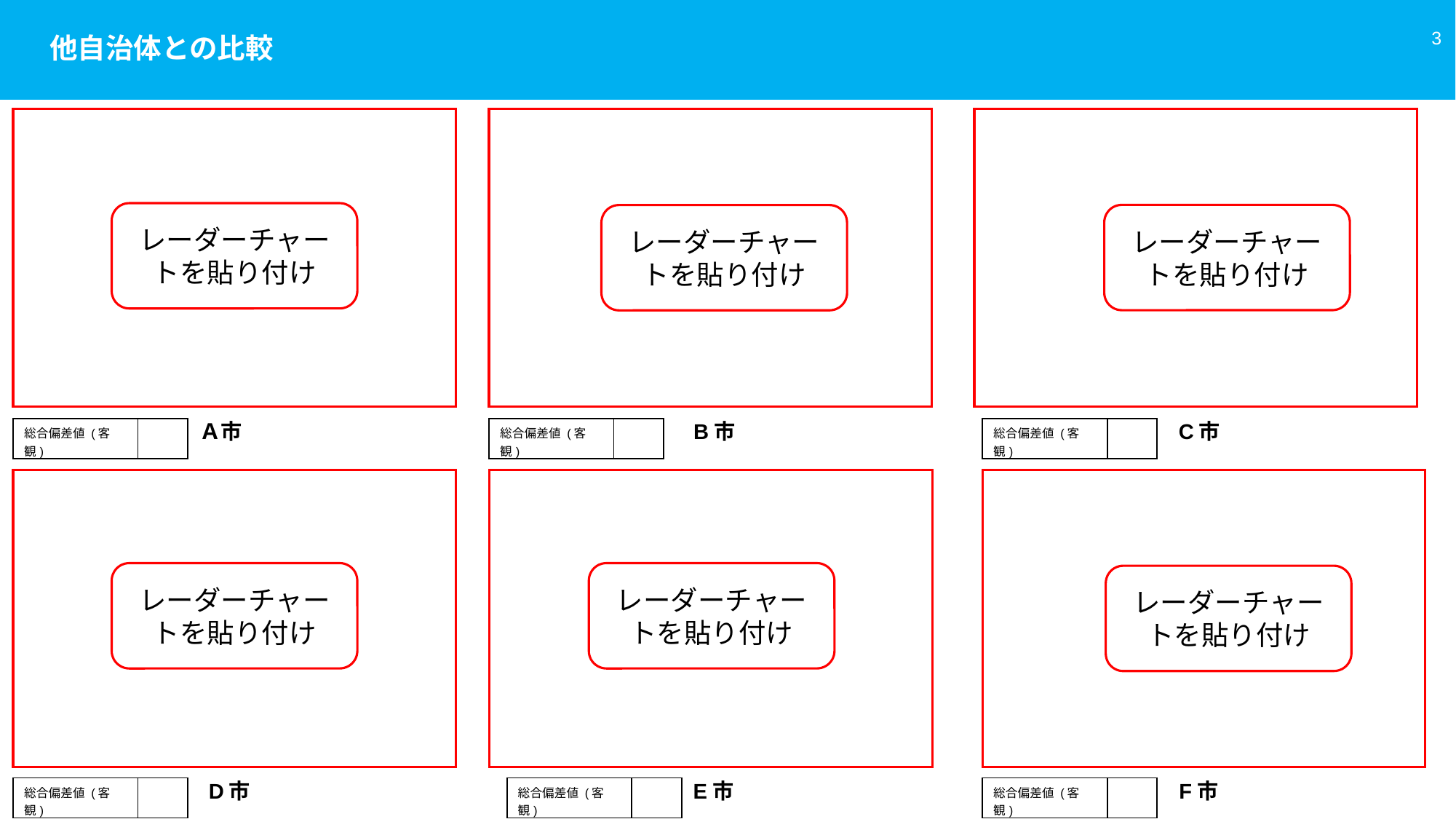

# 他自治体との比較

レーダーチャートを貼り付け
レーダーチャートを貼り付け
レーダーチャートを貼り付け
Ａ市
B市
C市
| 総合偏差値 (客観) |  |
| --- | --- |
| 総合偏差値 (客観) |  |
| --- | --- |
| 総合偏差値 (客観) |  |
| --- | --- |

レーダーチャートを貼り付け
レーダーチャートを貼り付け
レーダーチャートを貼り付け
D市
E市
F市
| 総合偏差値 (客観) |  |
| --- | --- |
| 総合偏差値 (客観) |  |
| --- | --- |
| 総合偏差値 (客観) |  |
| --- | --- |